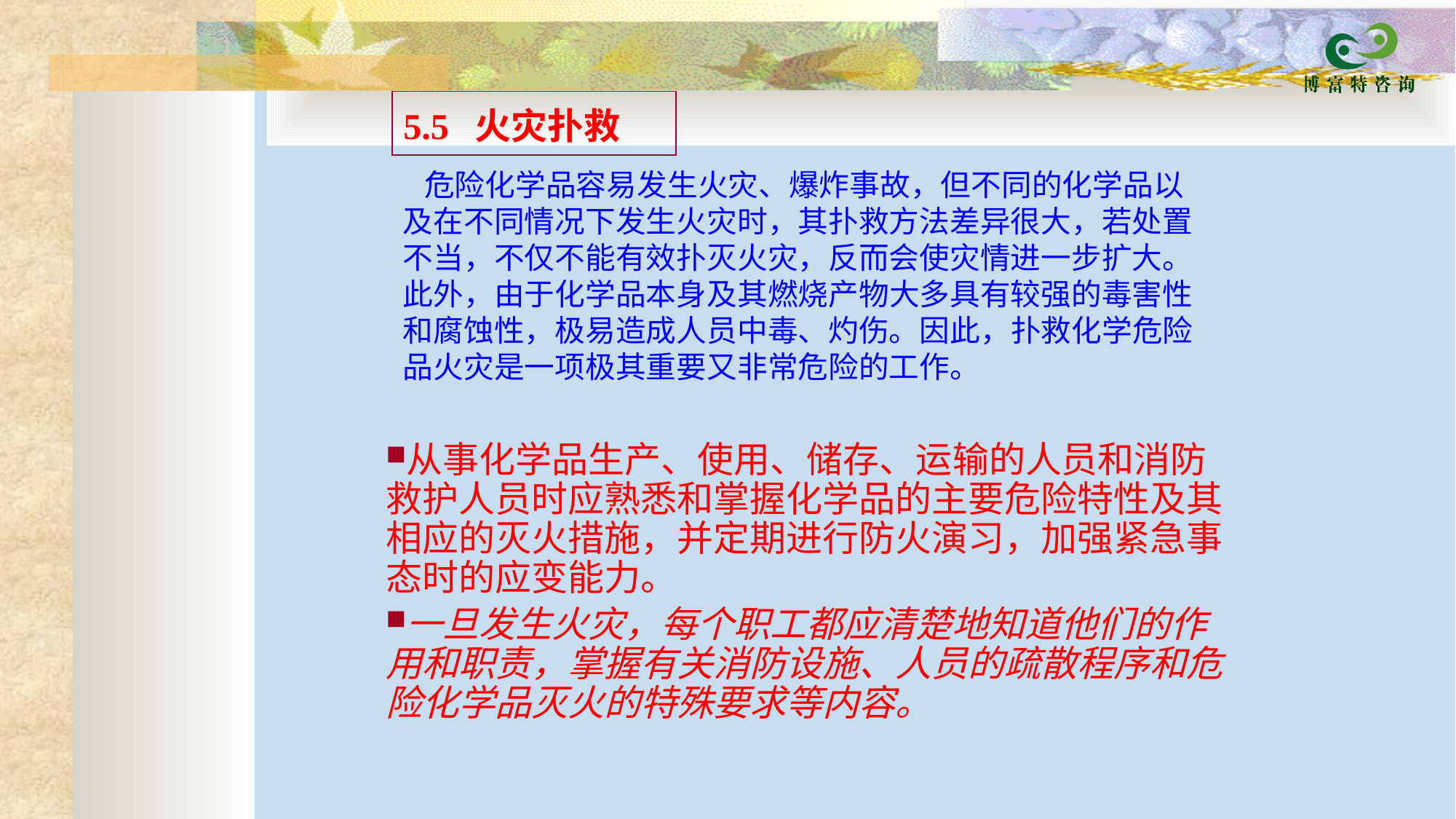

| 5.5 火灾扑救 |
| --- |
  危险化学品容易发生火灾、爆炸事故，但不同的化学品以及在不同情况下发生火灾时，其扑救方法差异很大，若处置不当，不仅不能有效扑灭火灾，反而会使灾情进一步扩大。此外，由于化学品本身及其燃烧产物大多具有较强的毒害性和腐蚀性，极易造成人员中毒、灼伤。因此，扑救化学危险品火灾是一项极其重要又非常危险的工作。
从事化学品生产、使用、储存、运输的人员和消防救护人员时应熟悉和掌握化学品的主要危险特性及其相应的灭火措施，并定期进行防火演习，加强紧急事态时的应变能力。
一旦发生火灾，每个职工都应清楚地知道他们的作用和职责，掌握有关消防设施、人员的疏散程序和危险化学品灭火的特殊要求等内容。